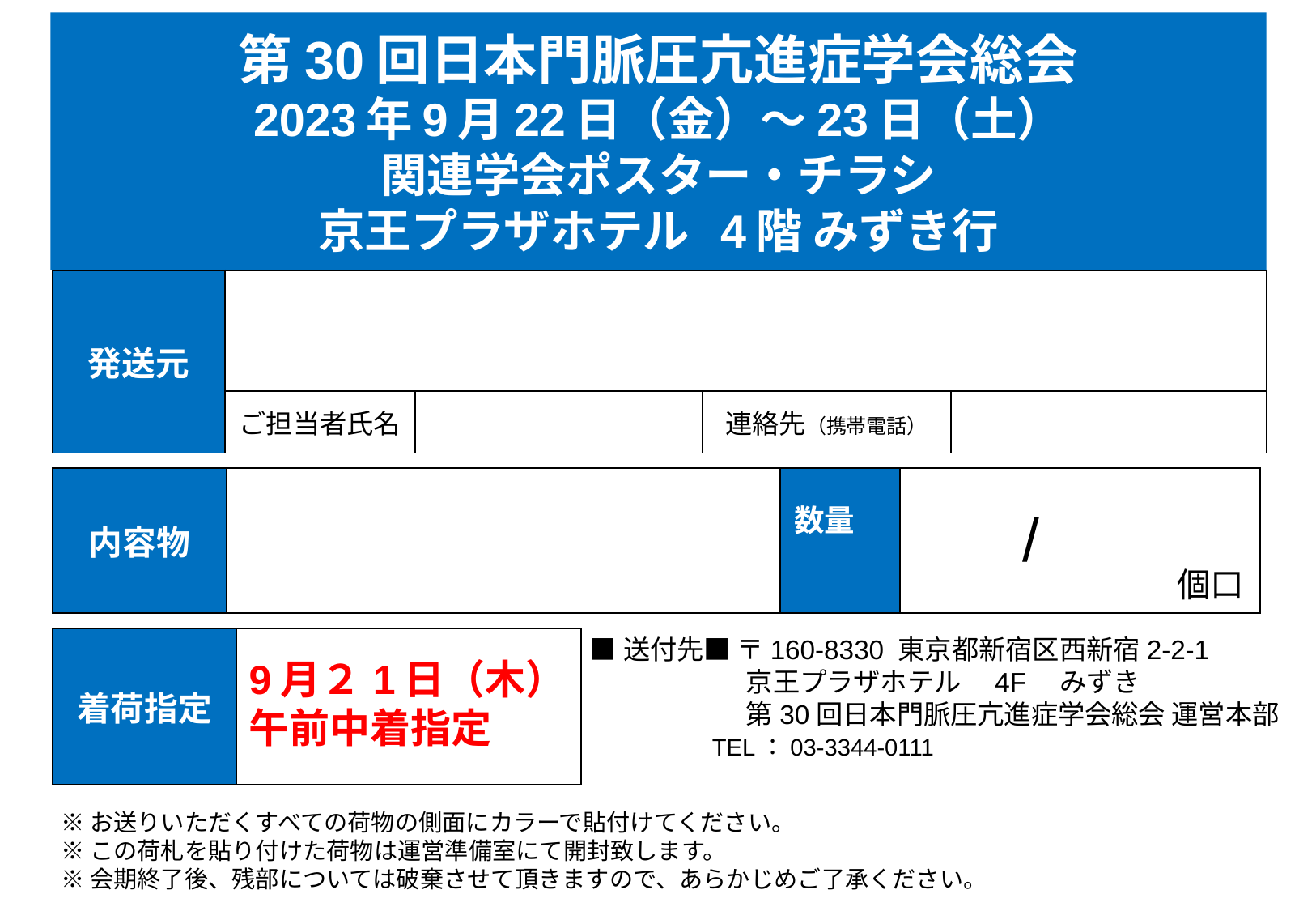

# 第30回日本門脈圧亢進症学会総会 2023年9月22日（金）～23日（土） 関連学会ポスター・チラシ 京王プラザホテル  4階 みずき行
| 発送元 |  |  |  |  |
| --- | --- | --- | --- | --- |
|  | ご担当者氏名 |  | 連絡先（携帯電話） |  |
| 内容物 |  | 数量 |  | / |  | 個口 |
| --- | --- | --- | --- | --- | --- | --- |
 ■送付先■ 〒160-8330 東京都新宿区西新宿2-2-1
　　　　　　京王プラザホテル　4F　みずき
　　　　　　第30回日本門脈圧亢進症学会総会 運営本部
                 TEL：03-3344-0111

| 着荷指定 | 9月２1日（木）午前中着指定 |
| --- | --- |
※お送りいただくすべての荷物の側面にカラーで貼付けてください。
※この荷札を貼り付けた荷物は運営準備室にて開封致します。
※会期終了後、残部については破棄させて頂きますので、あらかじめご了承ください。